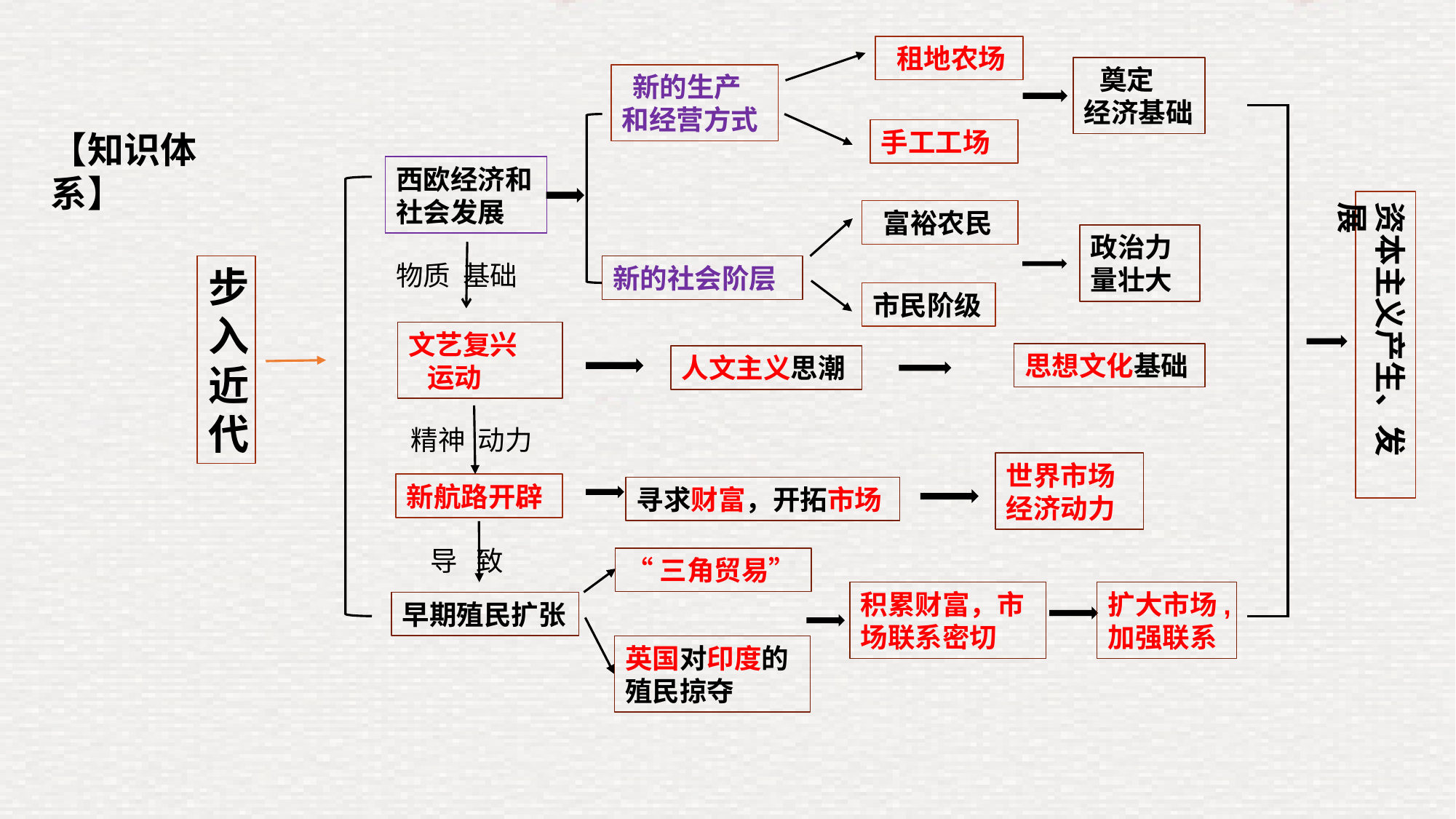

租地农场
  奠定
经济基础
 新的生产
和经营方式

手工工场
【知识体系】
西欧经济和
社会发展

资本主义产生、发展
 富裕农民
政治力量壮大
物质  基础
步
入
近
代
新的社会阶层

市民阶级
文艺复兴
  运动

思想文化基础
人文主义思潮

精神  动力
世界市场经济动力
新航路开辟
寻求财富，开拓市场

导   致
“三角贸易”
扩大市场,加强联系
积累财富，市场联系密切
早期殖民扩张

英国对印度的殖民掠夺